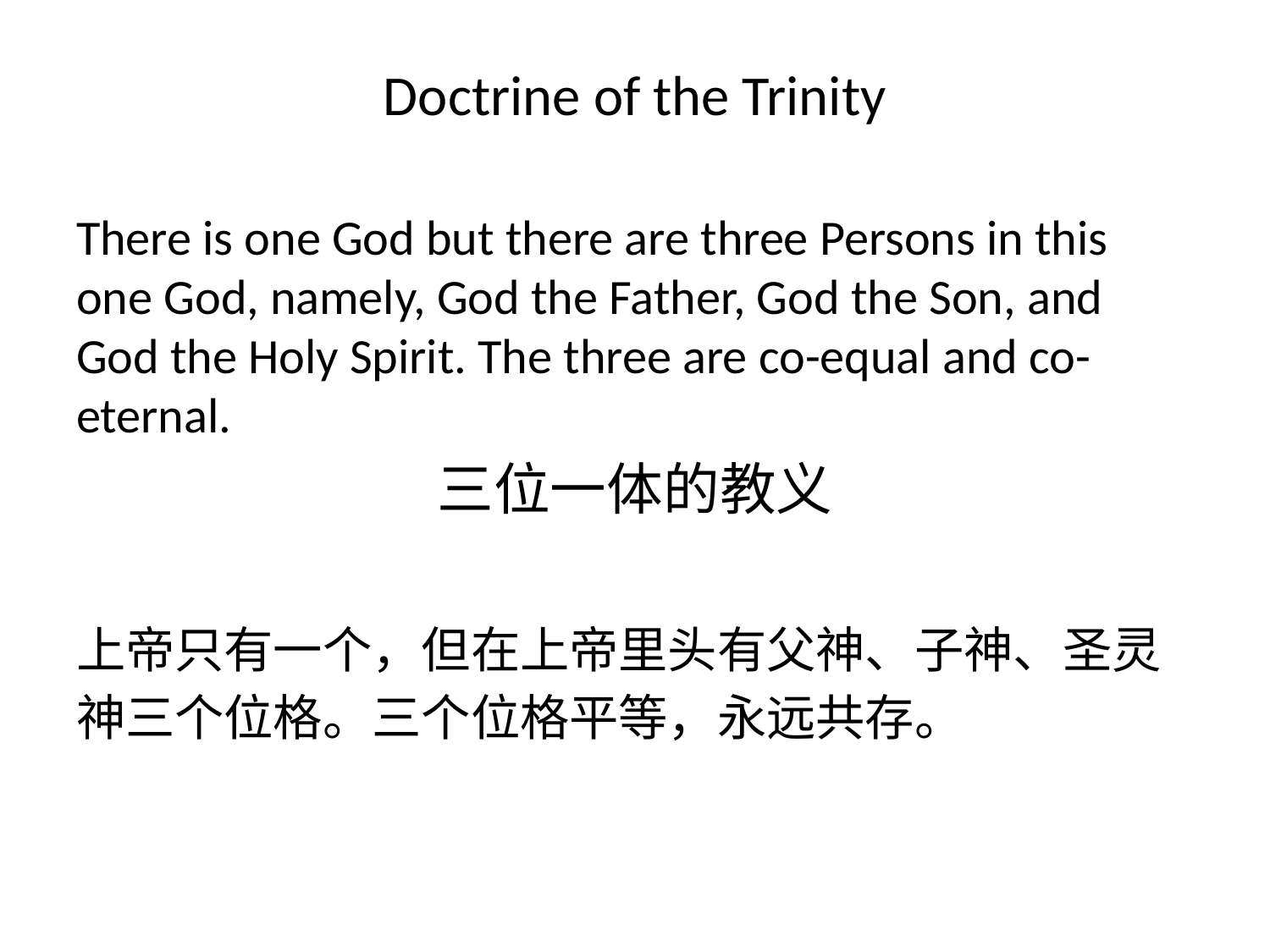

Doctrine of the Trinity

There is one God but there are three Persons in this one God, namely, God the Father, God the Son, and God the Holy Spirit. The three are co-equal and co-eternal.
三位一体的教义

上帝只有一个，但在上帝里头有父神、子神、圣灵神三个位格。三个位格平等，永远共存。